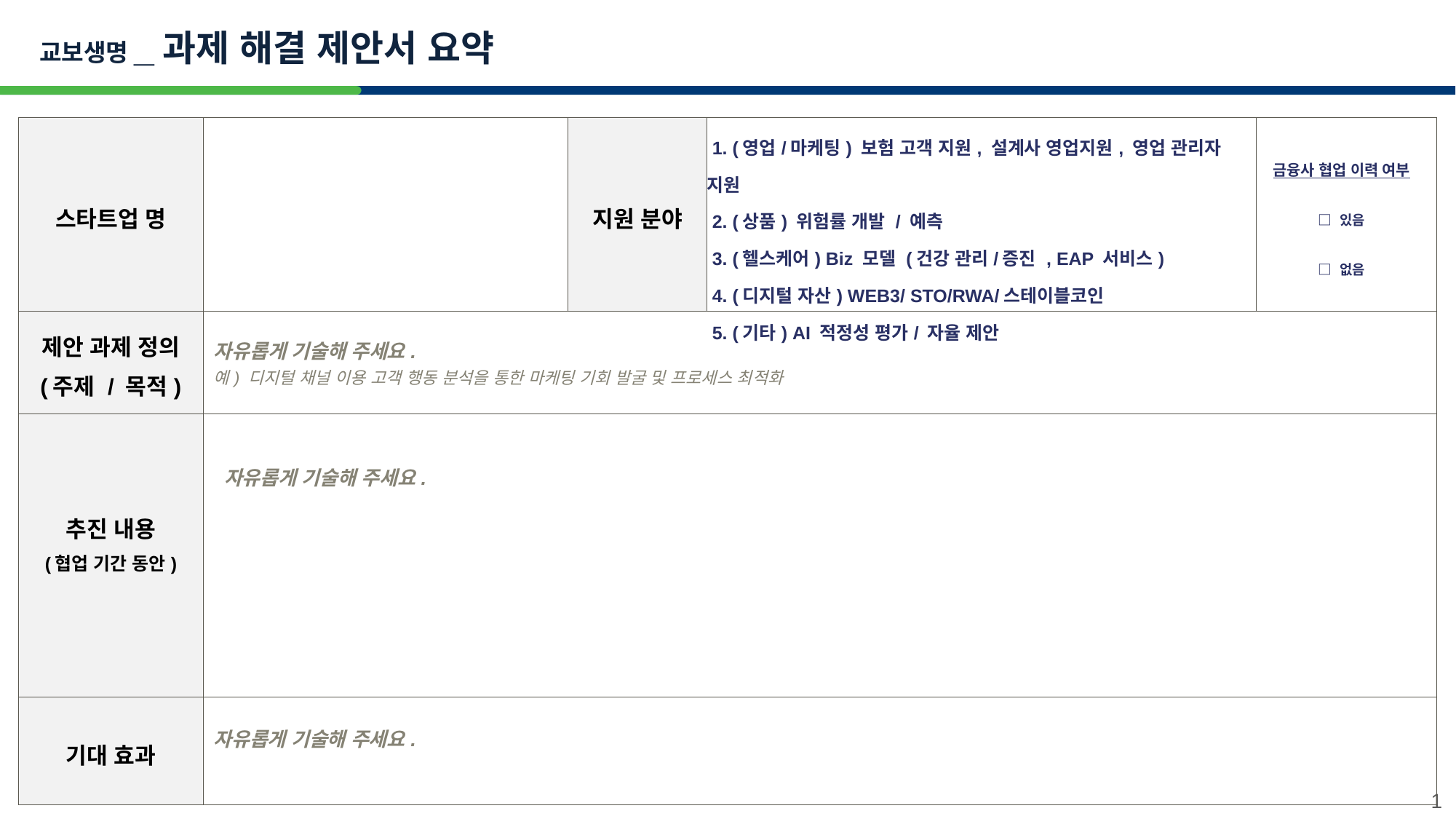

교보생명_과제 해결 제안서 요약
| 스타트업 명 |  | 지원 분야 | 1. (영업/마케팅) 보험 고객 지원, 설계사 영업지원, 영업 관리자 지원 2. (상품) 위험률 개발 / 예측 3. (헬스케어) Biz 모델 (건강 관리/증진 , EAP 서비스) 4. (디지털 자산) WEB3/ STO/RWA/스테이블코인 5. (기타) AI 적정성 평가/ 자율 제안 | 금융사 협업 이력 여부 □ 있음 □ 없음 |
| --- | --- | --- | --- | --- |
| 제안 과제 정의 (주제 / 목적) | 자유롭게 기술해 주세요. 예) 디지털 채널 이용 고객 행동 분석을 통한 마케팅 기회 발굴 및 프로세스 최적화 |  |  |  |
| 추진 내용 (협업 기간 동안) | 자유롭게 기술해 주세요. |  |  |  |
| 기대 효과 | 자유롭게 기술해 주세요. |  |  |  |